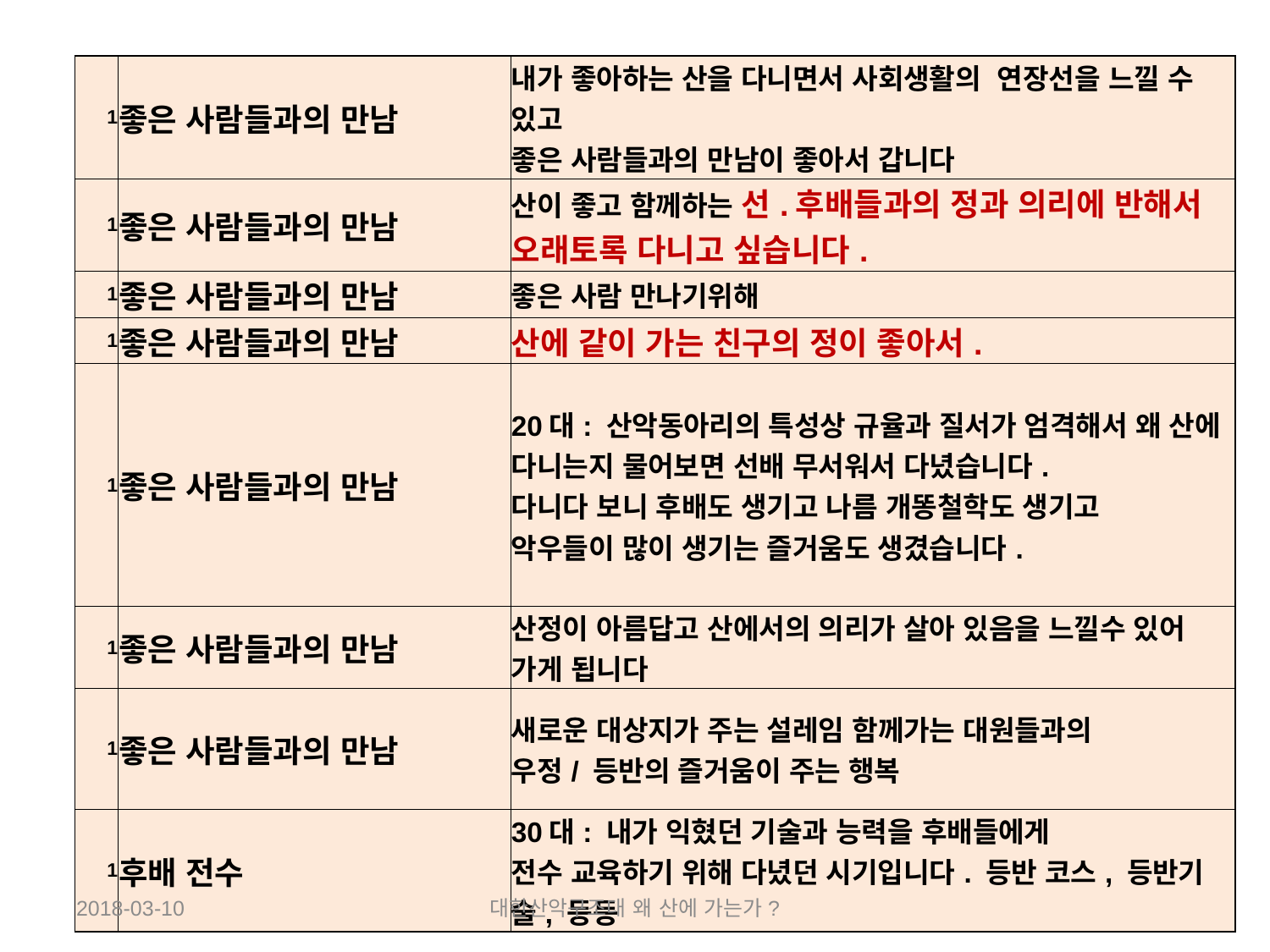

| 1 | 좋은 사람들과의 만남 | 내가 좋아하는 산을 다니면서 사회생활의  연장선을 느낄 수 있고 좋은 사람들과의 만남이 좋아서 갑니다 |
| --- | --- | --- |
| 1 | 좋은 사람들과의 만남 | 산이 좋고 함께하는 선.후배들과의 정과 의리에 반해서 오래토록 다니고 싶습니다. |
| 1 | 좋은 사람들과의 만남 | 좋은 사람 만나기위해 |
| 1 | 좋은 사람들과의 만남 | 산에 같이 가는 친구의 정이 좋아서. |
| 1 | 좋은 사람들과의 만남 | 20대: 산악동아리의 특성상 규율과 질서가 엄격해서 왜 산에 다니는지 물어보면 선배 무서워서 다녔습니다. 다니다 보니 후배도 생기고 나름 개똥철학도 생기고 악우들이 많이 생기는 즐거움도 생겼습니다. |
| 1 | 좋은 사람들과의 만남 | 산정이 아름답고 산에서의 의리가 살아 있음을 느낄수 있어 가게 됩니다 |
| 1 | 좋은 사람들과의 만남 | 새로운 대상지가 주는 설레임 함께가는 대원들과의 우정/ 등반의 즐거움이 주는 행복 |
| 1 | 후배 전수 | 30대: 내가 익혔던 기술과 능력을 후배들에게 전수 교육하기 위해 다녔던 시기입니다. 등반 코스, 등반기술, 등등 |
2018-03-10
대한산악구조대 왜 산에 가는가?
5